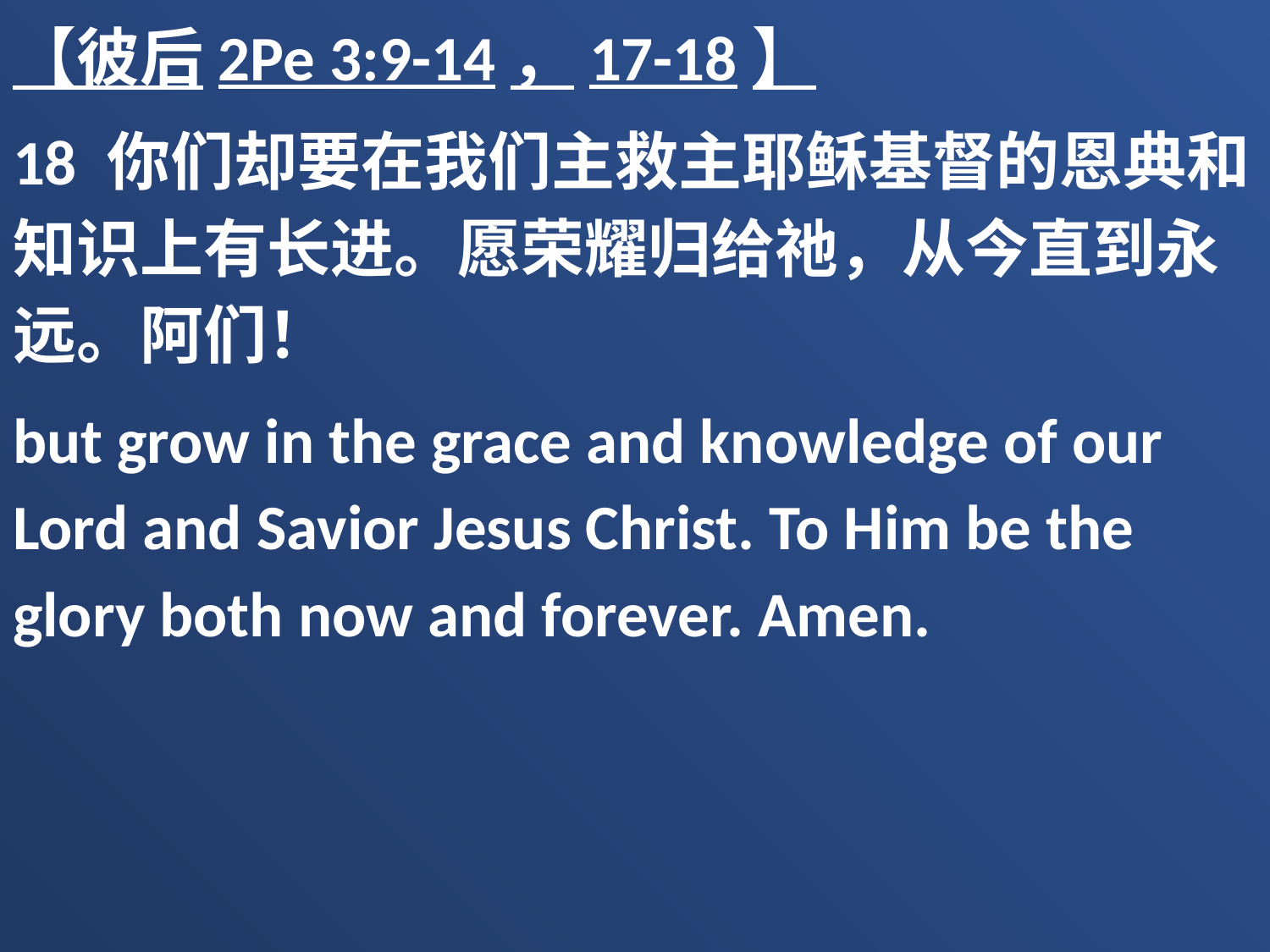

【彼后2Pe 3:9-14，17-18】
18 你们却要在我们主救主耶稣基督的恩典和知识上有长进。愿荣耀归给祂，从今直到永远。阿们！
but grow in the grace and knowledge of our Lord and Savior Jesus Christ. To Him be the glory both now and forever. Amen.